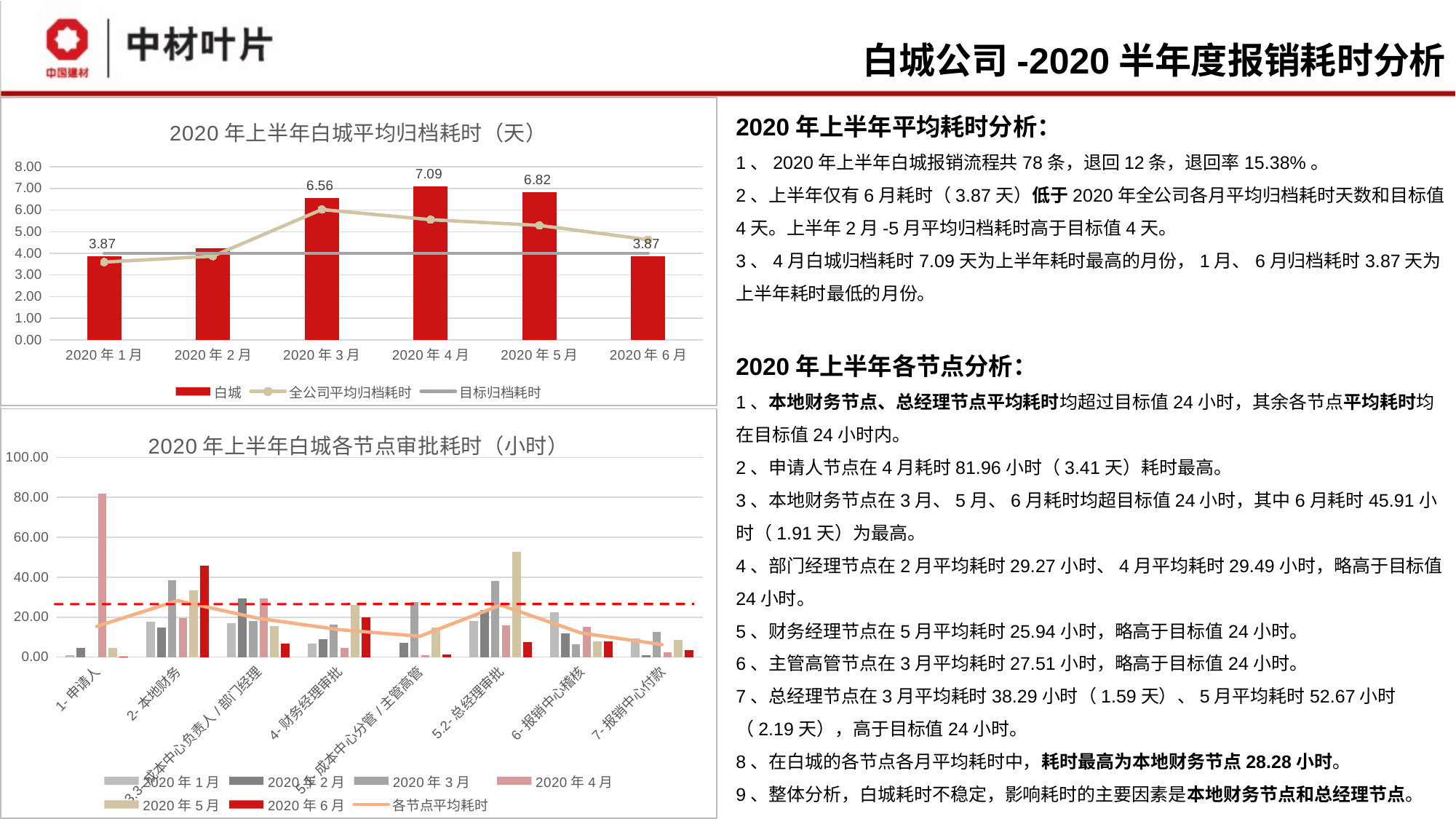

# 白城公司-2020半年度报销耗时分析
2020年上半年平均耗时分析：
1、2020年上半年白城报销流程共78条，退回12条，退回率15.38%。
2、上半年仅有6月耗时（3.87天）低于2020年全公司各月平均归档耗时天数和目标值4天。上半年2月-5月平均归档耗时高于目标值4天。
3、4月白城归档耗时7.09天为上半年耗时最高的月份，1月、6月归档耗时3.87天为上半年耗时最低的月份。

2020年上半年各节点分析：
1、本地财务节点、总经理节点平均耗时均超过目标值24小时，其余各节点平均耗时均在目标值24小时内。
2、申请人节点在4月耗时81.96小时（3.41天）耗时最高。
3、本地财务节点在3月、5月、6月耗时均超目标值24小时，其中6月耗时45.91小时（1.91天）为最高。
4、部门经理节点在2月平均耗时29.27小时、4月平均耗时29.49小时，略高于目标值24小时。
5、财务经理节点在5月平均耗时25.94小时，略高于目标值24小时。
6、主管高管节点在3月平均耗时27.51小时，略高于目标值24小时。
7、总经理节点在3月平均耗时38.29小时（1.59天）、5月平均耗时52.67小时（2.19天），高于目标值24小时。
8、在白城的各节点各月平均耗时中，耗时最高为本地财务节点28.28小时。
9、整体分析，白城耗时不稳定，影响耗时的主要因素是本地财务节点和总经理节点。

### Chart: 2020年上半年白城平均归档耗时（天）

| Category | 白城 | 全公司平均归档耗时 | 目标归档耗时 |
|---|---|---|---|
| 2020年1月 | 3.86931568457316 | 3.59808831369915 | 4.0 |
| 2020年2月 | 4.22968509780782 | 3.87158025046233 | 4.0 |
| 2020年3月 | 6.56492283949532 | 6.02510892093068 | 4.0 |
| 2020年4月 | 7.0864673365237 | 5.55585899408007 | 4.0 |
| 2020年5月 | 6.81564274785353 | 5.29144102974793 | 4.0 |
| 2020年6月 | 3.86791205052524 | 4.63217748524415 | 4.0 |

### Chart: 2020年上半年白城各节点审批耗时（小时）

| Category | 2020年1月 | 2020年2月 | 2020年3月 | 2020年4月 | 2020年5月 | 2020年6月 | 各节点平均耗时 |
|---|---|---|---|---|---|---|---|
| 1-申请人 | 1.06948611119588 | 4.63807407408022 | 0.0 | 81.9646052631525 | 4.51028769841027 | 0.127243589748664 | 15.3849494560979 |
| 2-本地财务 | 17.6491666666615 | 14.9695751632714 | 38.4062654318987 | 19.4715020576324 | 33.274232026157 | 45.9093333333265 | 28.2800124464913 |
| 3.3-成本中心负责人/部门经理 | 17.0197076025744 | 29.2655092592322 | 18.1900617285476 | 29.4938888888635 | 15.6735905349617 | 6.67004629629082 | 19.3854673850784 |
| 4-财务经理审批 | 6.93111111107895 | 8.85363636415621 | 16.1519135805235 | 4.61182291667865 | 25.9370959595782 | 19.9993981481384 | 13.7474963466923 |
| 5.1-成本中心分管/主管高管 | None | 7.27214285726326 | 27.5081481483649 | 1.10423611105944 | 14.9306481481763 | 1.20861111109843 | 10.4047572751925 |
| 5.2-总经理审批 | 18.169269005814 | 23.5307870364049 | 38.2928703701279 | 15.9097222222273 | 52.6667735042977 | 7.56967592597357 | 26.0231830108076 |
| 6-报销中心稽核 | 22.6312865496086 | 11.8837731485837 | 6.5841666663182 | 15.1951709401776 | 7.82970085467633 | 7.95669191915923 | 12.0134650130873 |
| 7-报销中心付款 | 9.39354938282243 | 1.0989444443956 | 12.4247222221068 | 2.32426767677746 | 8.75309722222737 | 3.38888888887013 | 6.23057830619996 |